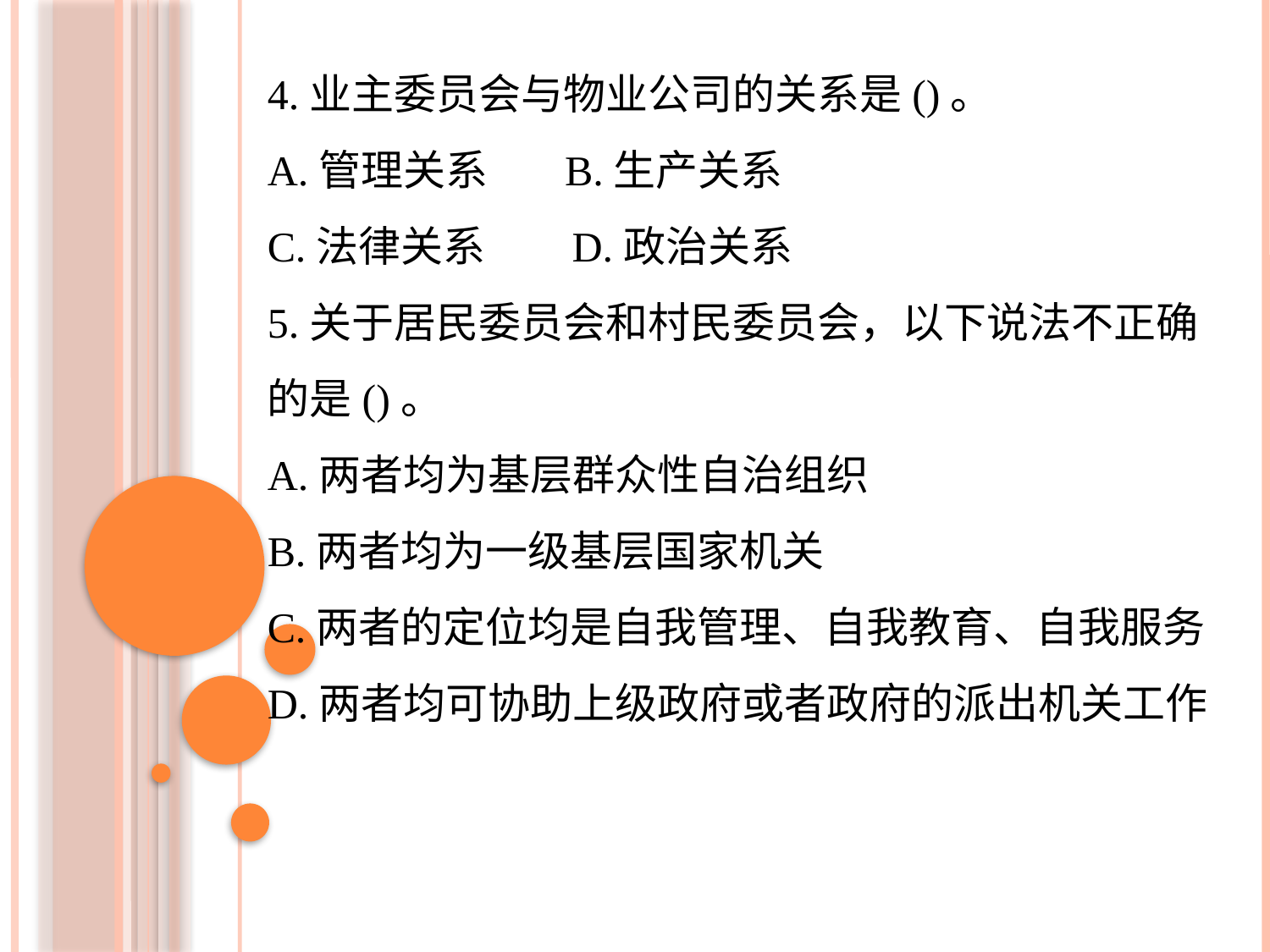

4.业主委员会与物业公司的关系是()。
A.管理关系       B.生产关系
C.法律关系        D.政治关系
5.关于居民委员会和村民委员会，以下说法不正确的是()。
A.两者均为基层群众性自治组织
B.两者均为一级基层国家机关
C.两者的定位均是自我管理、自我教育、自我服务
D.两者均可协助上级政府或者政府的派出机关工作